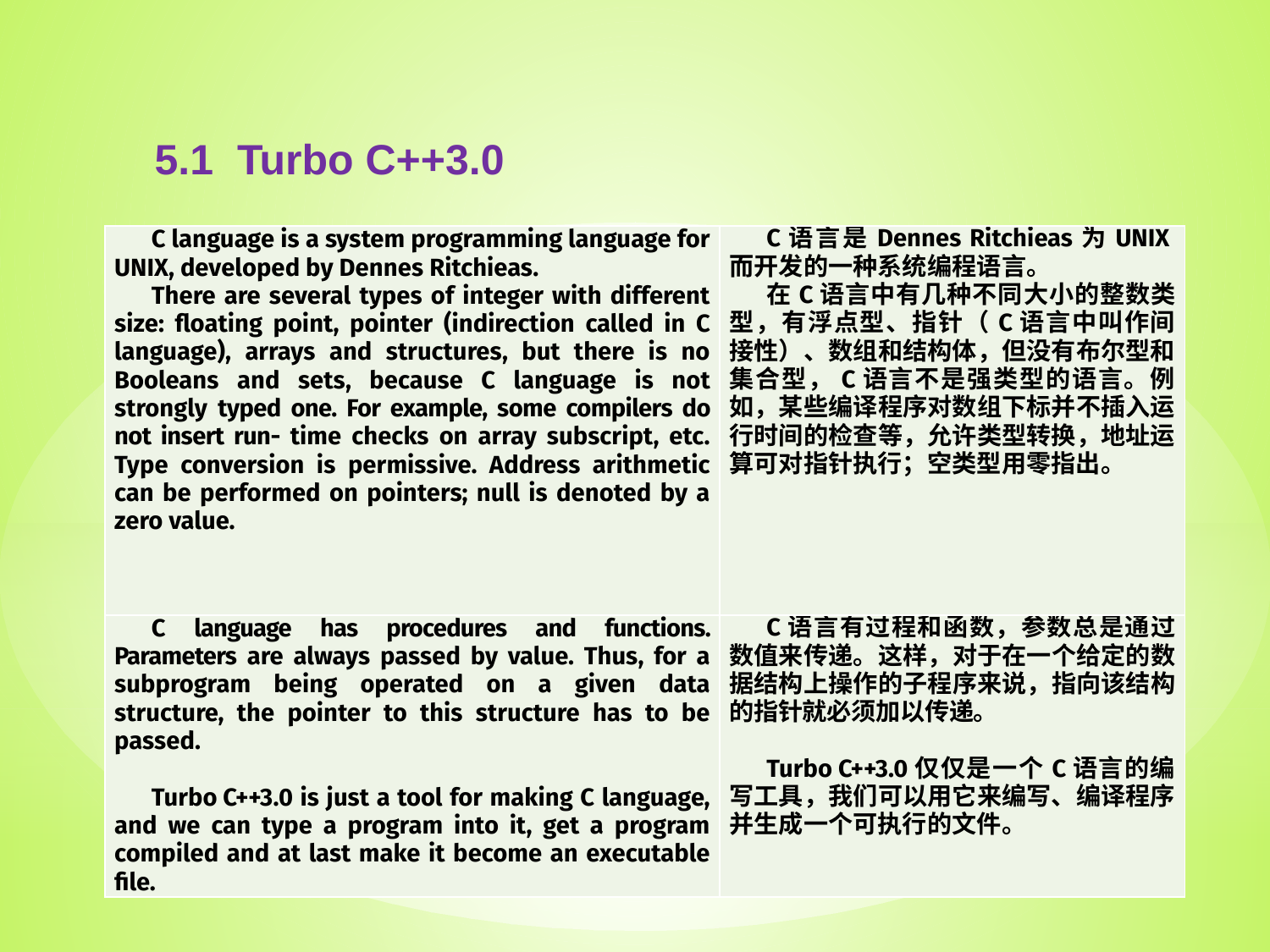

5.1  Turbo C++3.0
| C language is a system programming language for UNIX, developed by Dennes Ritchieas. There are several types of integer with different size: floating point, pointer (indirection called in C language), arrays and structures, but there is no Booleans and sets, because C language is not strongly typed one. For example, some compilers do not insert run- time checks on array subscript, etc. Type conversion is permissive. Address arithmetic can be performed on pointers; null is denoted by a zero value. | C语言是Dennes Ritchieas为UNIX而开发的一种系统编程语言。 在C语言中有几种不同大小的整数类型，有浮点型、指针（C语言中叫作间接性）、数组和结构体，但没有布尔型和集合型，C语言不是强类型的语言。例如，某些编译程序对数组下标并不插入运行时间的检查等，允许类型转换，地址运算可对指针执行；空类型用零指出。 |
| --- | --- |
| C language has procedures and functions. Parameters are always passed by value. Thus, for a subprogram being operated on a given data structure, the pointer to this structure has to be passed.   Turbo C++3.0 is just a tool for making C language, and we can type a program into it, get a program compiled and at last make it become an executable file. | C语言有过程和函数，参数总是通过数值来传递。这样，对于在一个给定的数据结构上操作的子程序来说，指向该结构的指针就必须加以传递。   Turbo C++3.0仅仅是一个C语言的编写工具，我们可以用它来编写、编译程序并生成一个可执行的文件。 |